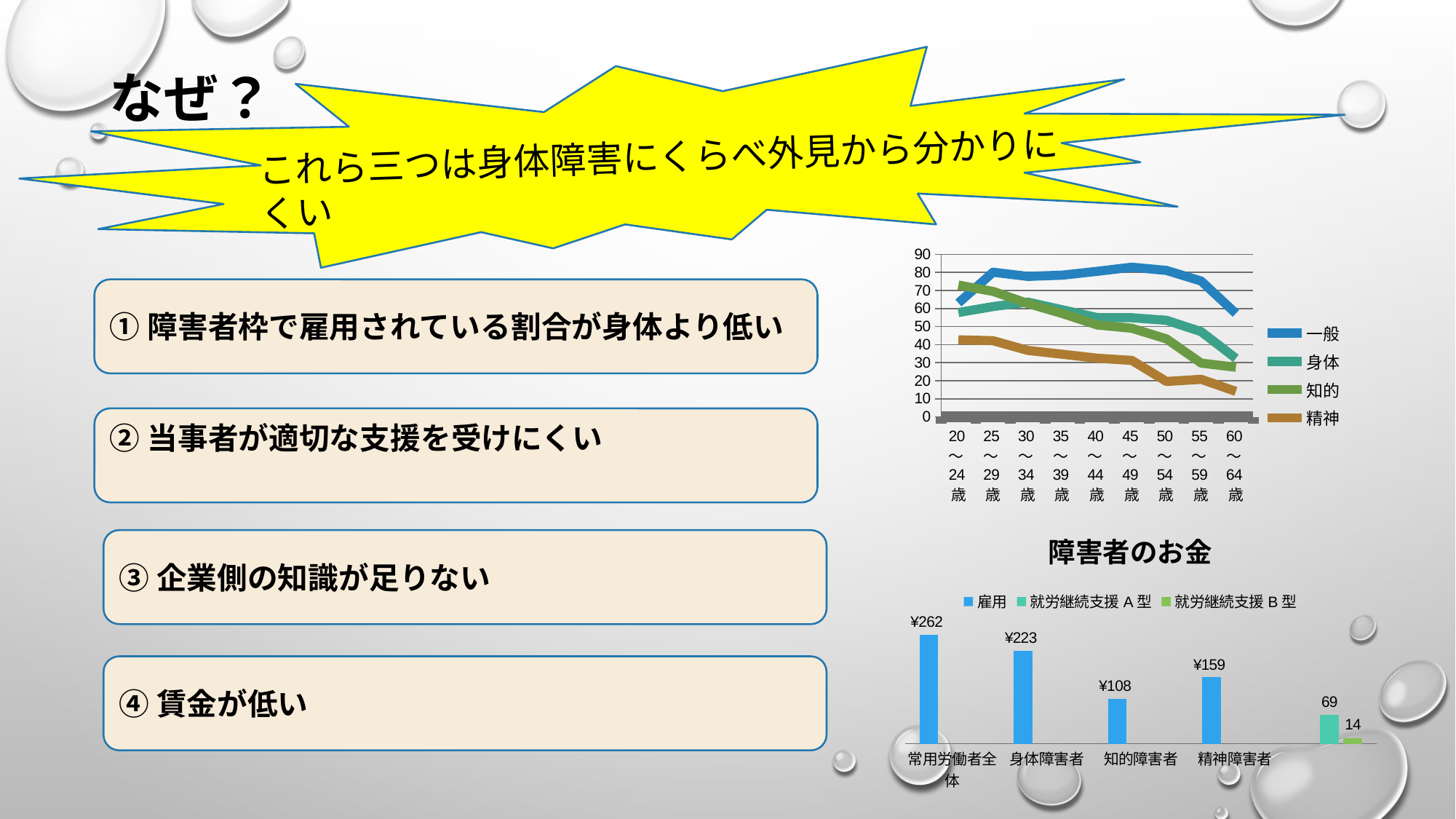

# なぜ？

これら三つは身体障害にくらべ外見から分かりにくい

### Chart

| Category | 一般 | 身体 | 知的 | 精神 |
|---|---|---|---|---|
| 20～24歳 | 63.1 | 57.8 | 73.0 | 42.7 |
| 25～29歳 | 80.1 | 61.1 | 69.5 | 42.2 |
| 30～34歳 | 77.8 | 63.6 | 62.8 | 36.8 |
| 35～39歳 | 78.5 | 59.3 | 57.2 | 34.7 |
| 40～44歳 | 80.6 | 55.0 | 50.9 | 32.5 |
| 45～49歳 | 82.9 | 54.9 | 49.1 | 31.3 |
| 50～54歳 | 81.1 | 53.5 | 43.2 | 19.6 |
| 55～59歳 | 75.2 | 47.2 | 29.8 | 20.8 |
| 60～64歳 | 57.3 | 32.4 | 27.5 | 14.1 |
①障害者枠で雇用されている割合が身体より低い
②当事者が適切な支援を受けにくい

### Chart: 障害者のお金

| Category | 雇用 | 就労継続支援A型 | 就労継続支援B型 |
|---|---|---|---|
| 常用労働者全体 | 262.0 | None | None |
| 身体障害者 | 223.0 | None | None |
| 知的障害者 | 108.0 | None | None |
| 精神障害者 | 159.0 | None | None |
③企業側の知識が足りない
④賃金が低い